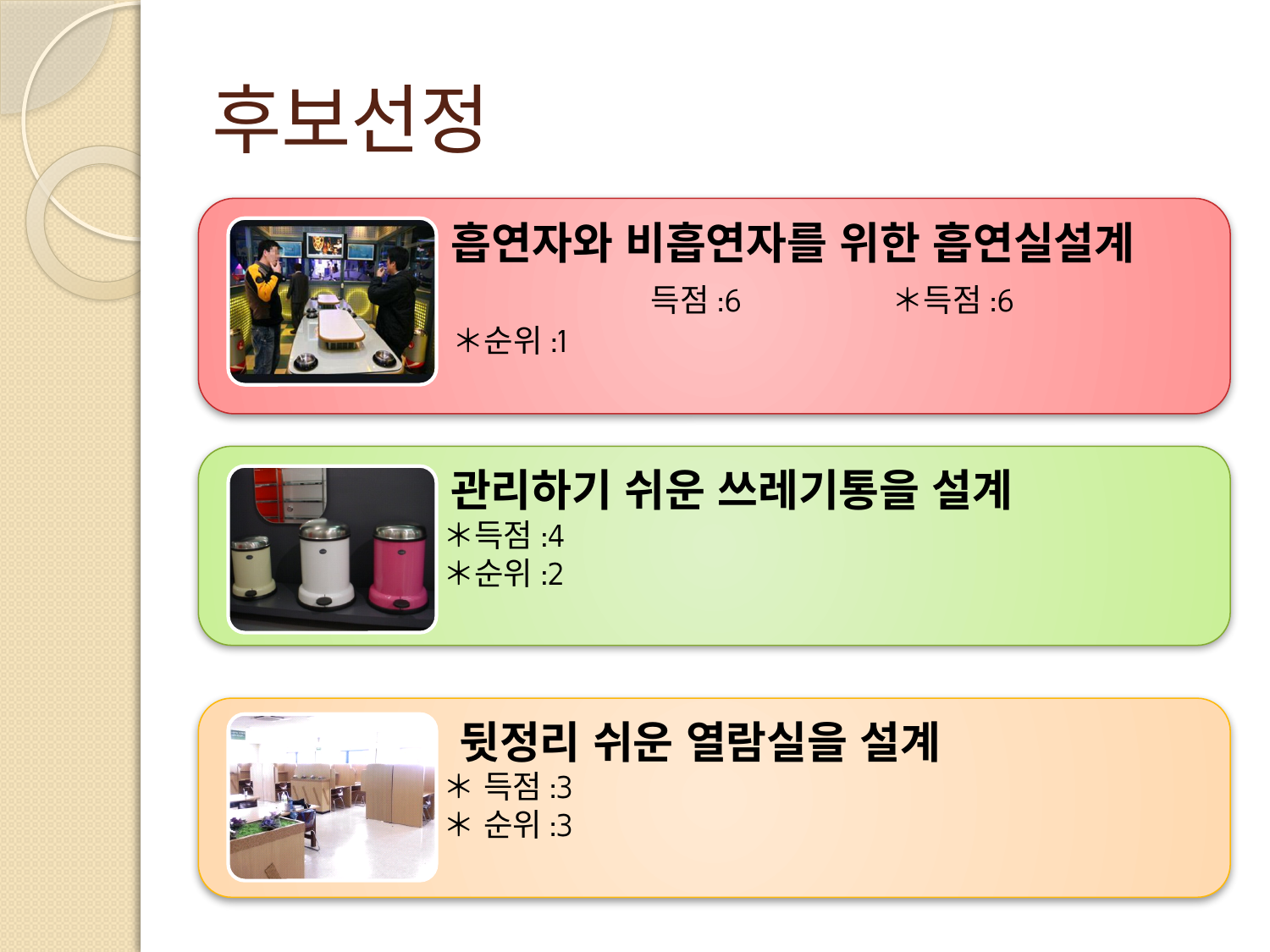

# 후보선정
                         흡연자와 비흡연자를 위한 흡연실설계                                         득점:6               ＊득점:6
                  ＊순위:1

                         관리하기 쉬운 쓰레기통을 설계
                 ＊득점:4
                 ＊순위:2

                          뒷정리 쉬운 열람실을 설계
                 ＊ 득점:3
                 ＊ 순위:3